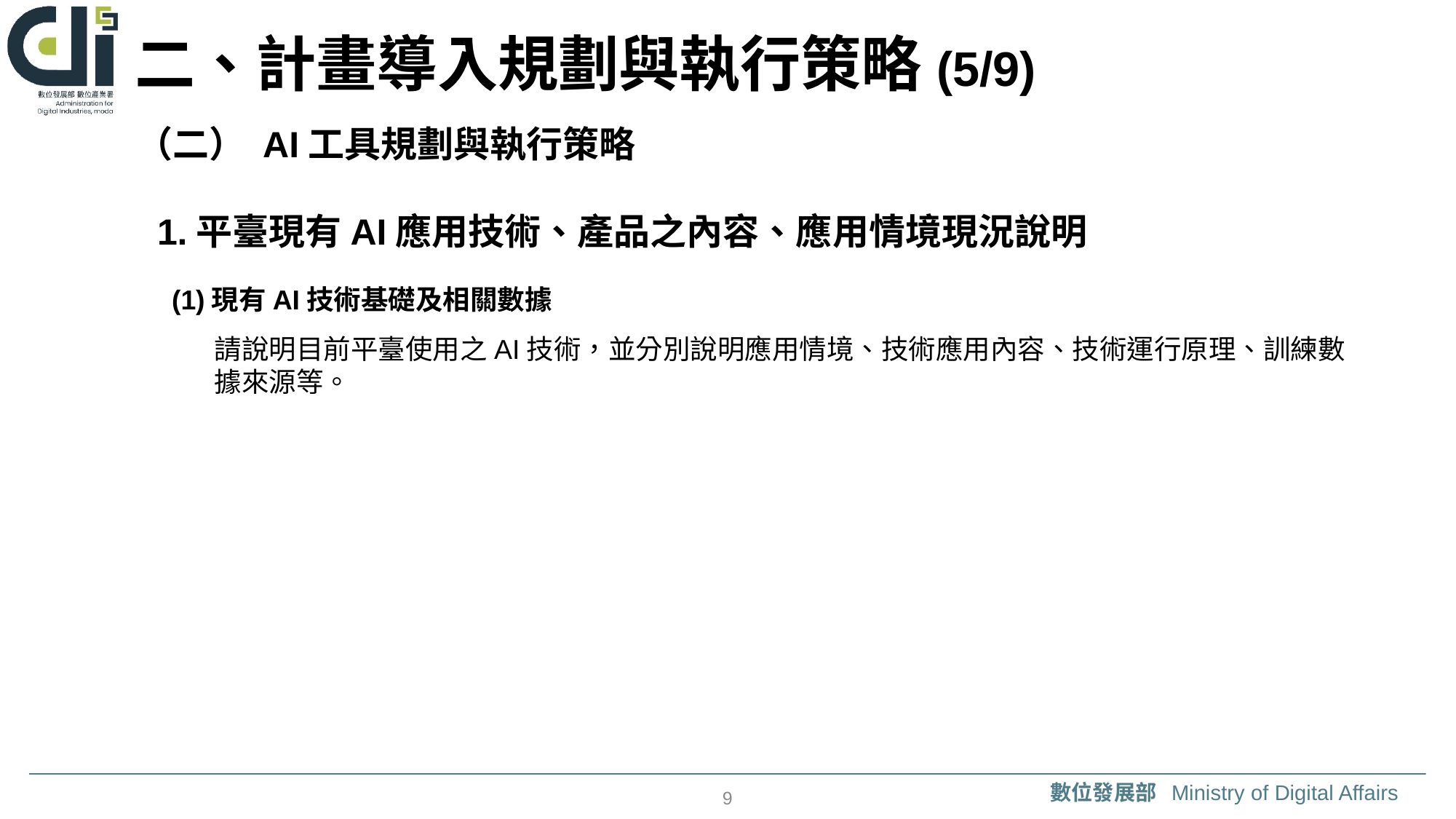

# 二、計畫導入規劃與執行策略(5/9)
（二） AI工具規劃與執行策略

  1.平臺現有AI應用技術、產品之內容、應用情境現況說明
(1)現有AI技術基礎及相關數據
請說明目前平臺使用之AI技術，並分別說明應用情境、技術應用內容、技術運行原理、訓練數據來源等。
9